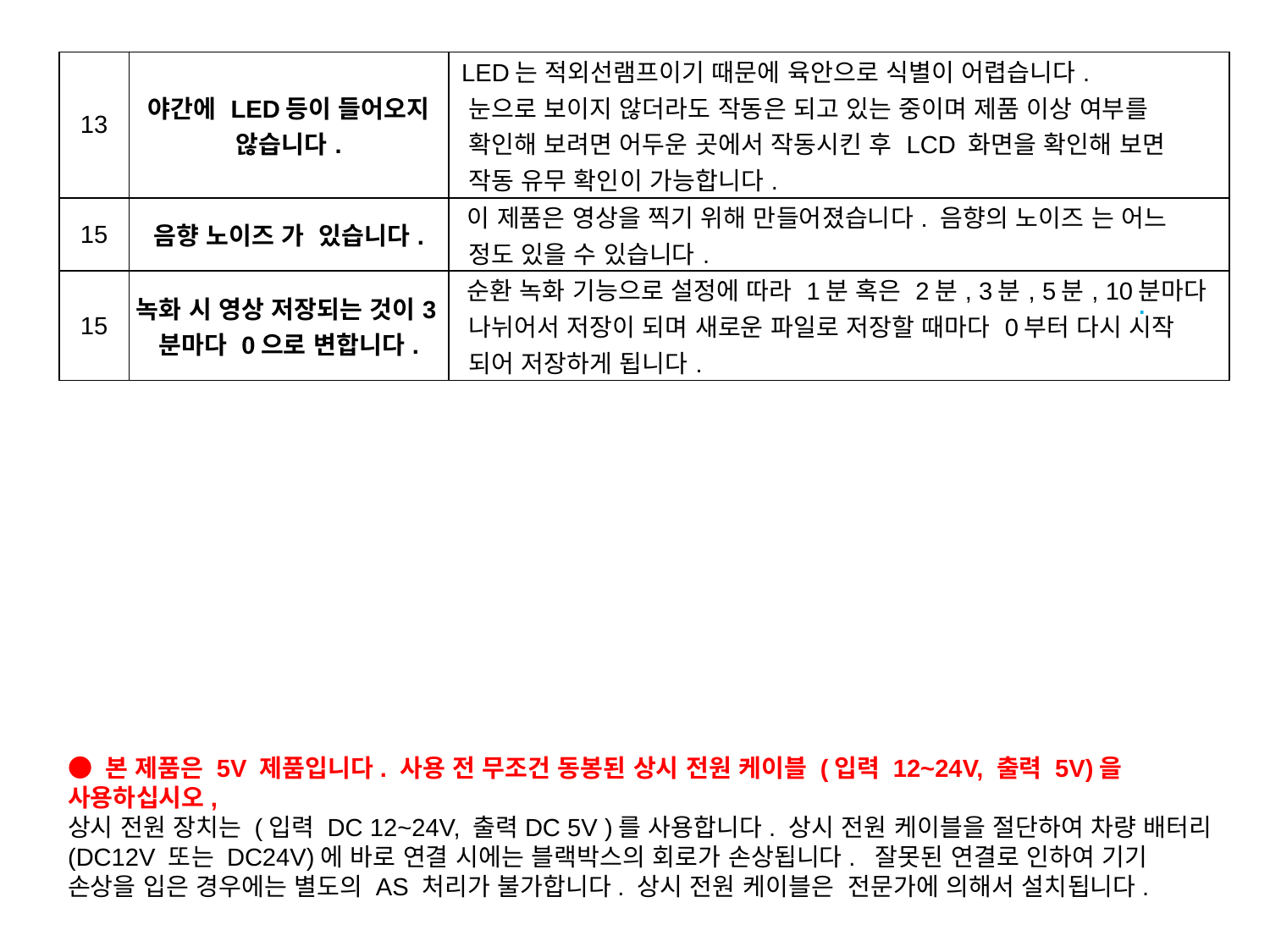

| 13 | 야간에 LED등이 들어오지 않습니다. | LED는 적외선램프이기 때문에 육안으로 식별이 어렵습니다. 눈으로 보이지 않더라도 작동은 되고 있는 중이며 제품 이상 여부를 확인해 보려면 어두운 곳에서 작동시킨 후 LCD 화면을 확인해 보면 작동 유무 확인이 가능합니다. |
| --- | --- | --- |
| 15 | 음향 노이즈 가 있습니다. | 이 제품은 영상을 찍기 위해 만들어졌습니다. 음향의 노이즈 는 어느 정도 있을 수 있습니다. |
| 15 | 녹화 시 영상 저장되는 것이3분마다 0으로 변합니다. | 순환 녹화 기능으로 설정에 따라 1분 혹은 2분, 3분, 5분, 10분마다 나뉘어서 저장이 되며 새로운 파일로 저장할 때마다 0부터 다시 시작 되어 저장하게 됩니다. |
.
● 본 제품은 5V 제품입니다. 사용 전 무조건 동봉된 상시 전원 케이블 (입력 12~24V, 출력 5V)을 사용하십시오,
상시 전원 장치는 (입력 DC 12~24V, 출력DC 5V )를 사용합니다. 상시 전원 케이블을 절단하여 차량 배터리 (DC12V 또는 DC24V)에 바로 연결 시에는 블랙박스의 회로가 손상됩니다.  잘못된 연결로 인하여 기기 손상을 입은 경우에는 별도의 AS 처리가 불가합니다. 상시 전원 케이블은  전문가에 의해서 설치됩니다.